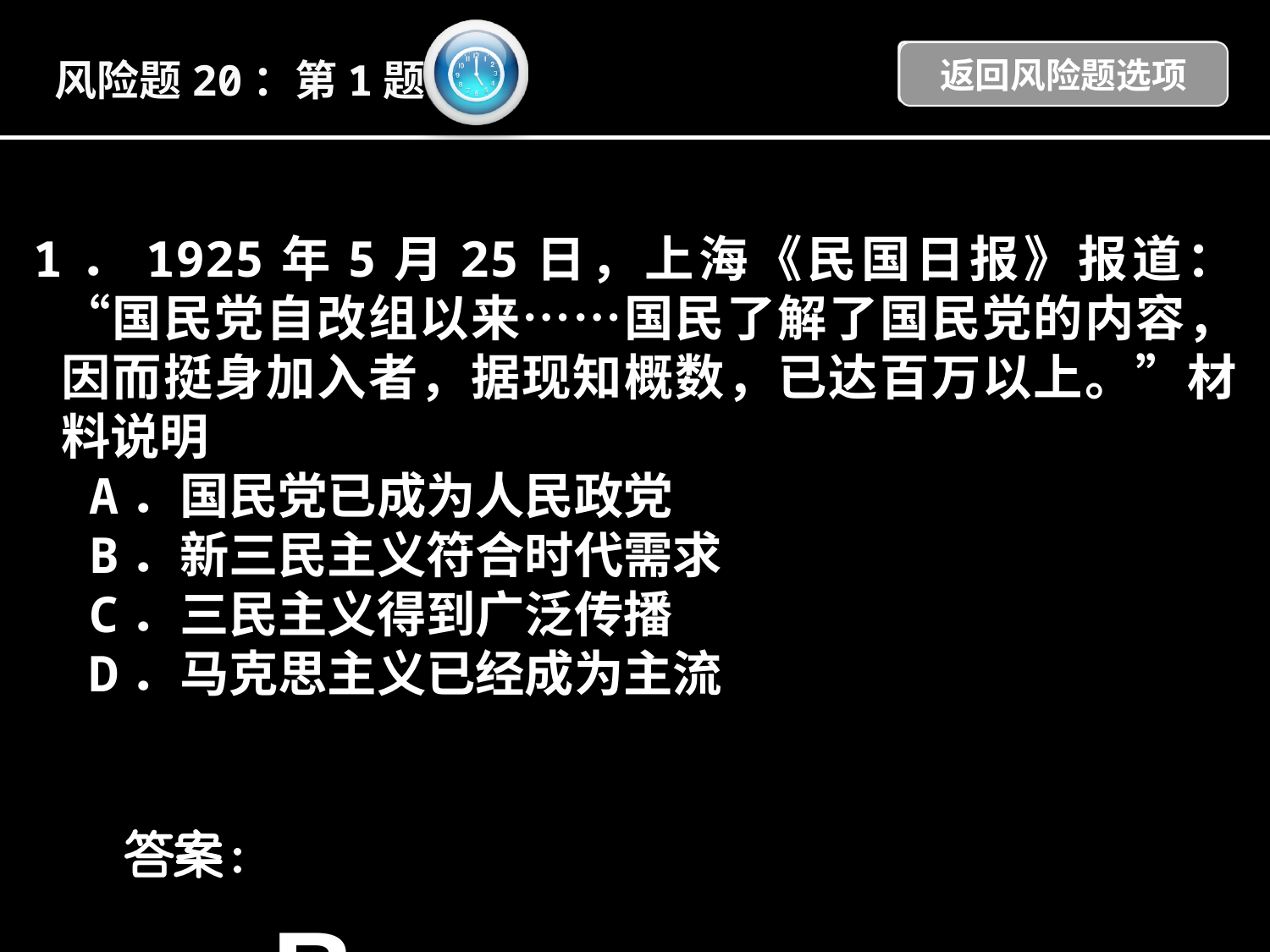

返回风险题选项
风险题20：第1题
1．1925年5月25日，上海《民国日报》报道：“国民党自改组以来……国民了解了国民党的内容，因而挺身加入者，据现知概数，已达百万以上。”材料说明
A．国民党已成为人民政党
B．新三民主义符合时代需求
C．三民主义得到广泛传播
D．马克思主义已经成为主流
             B